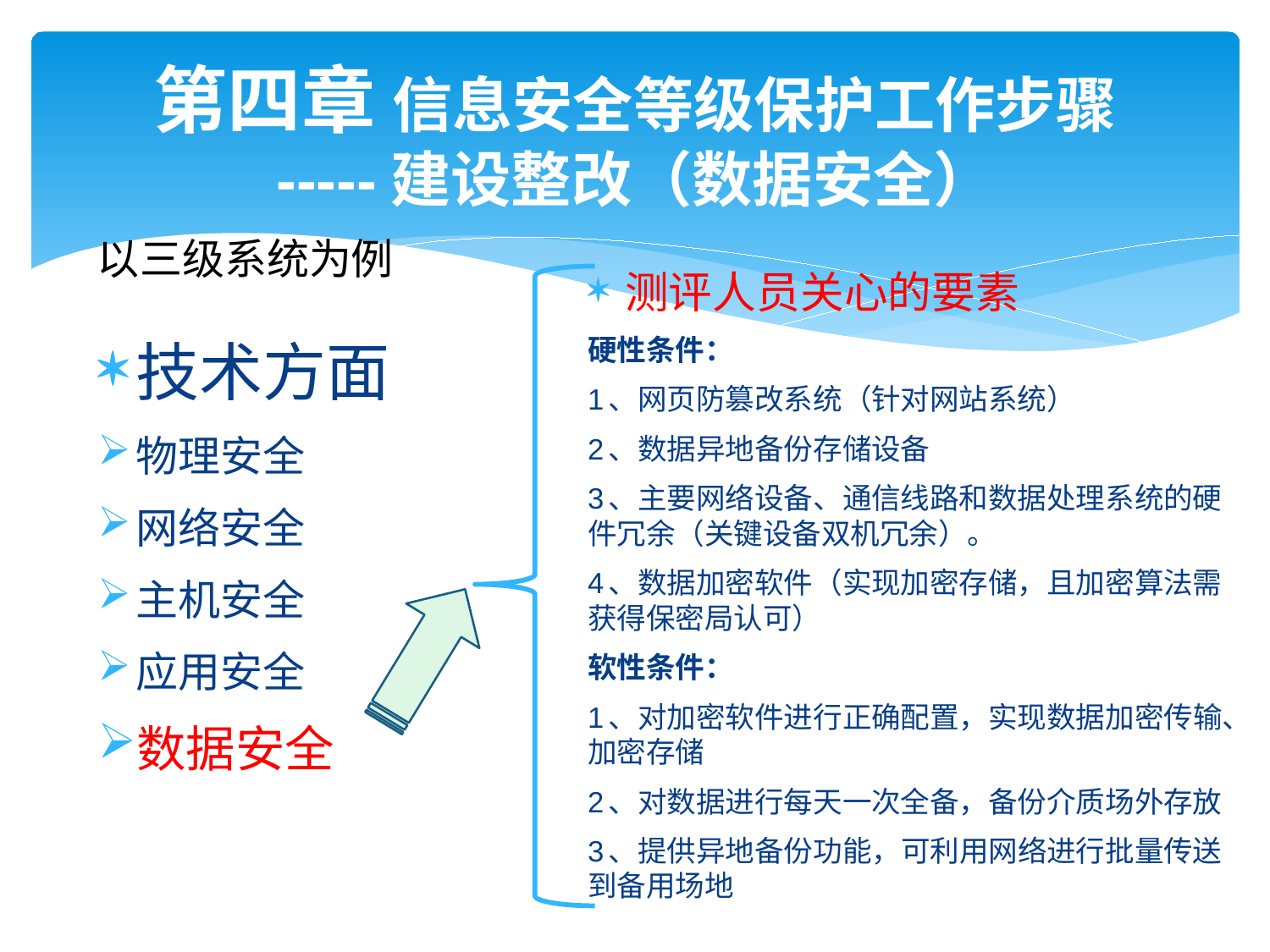

# 第四章 信息安全等级保护工作步骤 -----建设整改（数据安全）
以三级系统为例
测评人员关心的要素
硬性条件：
1、网页防篡改系统（针对网站系统）
2、数据异地备份存储设备
3、主要网络设备、通信线路和数据处理系统的硬件冗余（关键设备双机冗余）。
4、数据加密软件（实现加密存储，且加密算法需获得保密局认可）
软性条件：
1、对加密软件进行正确配置，实现数据加密传输、加密存储
2、对数据进行每天一次全备，备份介质场外存放
3、提供异地备份功能，可利用网络进行批量传送到备用场地

技术方面
物理安全
网络安全
主机安全
应用安全
数据安全